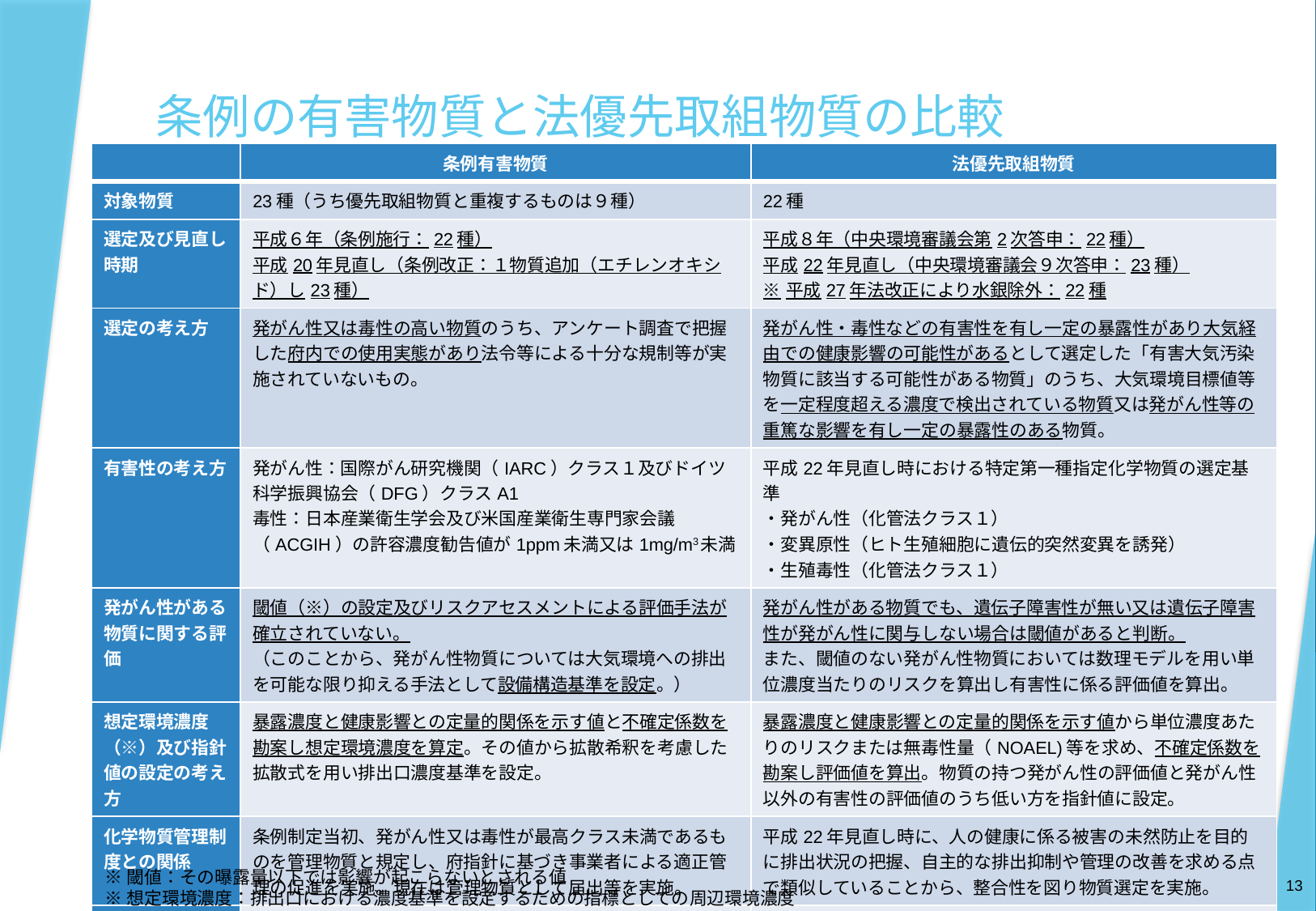

# 条例の有害物質と法優先取組物質の比較
|  | 条例有害物質 | 法優先取組物質 |
| --- | --- | --- |
| 対象物質 | 23種（うち優先取組物質と重複するものは９種） | 22種 |
| 選定及び見直し時期 | 平成６年（条例施行：22種） 平成20年見直し（条例改正：１物質追加（エチレンオキシド）し23種） | 平成８年（中央環境審議会第2次答申：22種） 平成22年見直し（中央環境審議会９次答申：23種） ※平成27年法改正により水銀除外：22種 |
| 選定の考え方 | 発がん性又は毒性の高い物質のうち、アンケート調査で把握した府内での使用実態があり法令等による十分な規制等が実施されていないもの。 | 発がん性・毒性などの有害性を有し一定の暴露性があり大気経由での健康影響の可能性があるとして選定した「有害大気汚染物質に該当する可能性がある物質」のうち、大気環境目標値等を一定程度超える濃度で検出されている物質又は発がん性等の重篤な影響を有し一定の暴露性のある物質。 |
| 有害性の考え方 | 発がん性：国際がん研究機関（IARC）クラス１及びドイツ科学振興協会（DFG）クラスA1 毒性：日本産業衛生学会及び米国産業衛生専門家会議（ACGIH）の許容濃度勧告値が1ppm未満又は1mg/m3未満 | 平成22年見直し時における特定第一種指定化学物質の選定基準 ・発がん性（化管法クラス１） ・変異原性（ヒト生殖細胞に遺伝的突然変異を誘発） ・生殖毒性（化管法クラス１） |
| 発がん性がある物質に関する評価 | 閾値（※）の設定及びリスクアセスメントによる評価手法が確立されていない。 （このことから、発がん性物質については大気環境への排出を可能な限り抑える手法として設備構造基準を設定。） | 発がん性がある物質でも、遺伝子障害性が無い又は遺伝子障害性が発がん性に関与しない場合は閾値があると判断。 また、閾値のない発がん性物質においては数理モデルを用い単位濃度当たりのリスクを算出し有害性に係る評価値を算出。 |
| 想定環境濃度（※）及び指針値の設定の考え方 | 暴露濃度と健康影響との定量的関係を示す値と不確定係数を勘案し想定環境濃度を算定。その値から拡散希釈を考慮した拡散式を用い排出口濃度基準を設定。 | 暴露濃度と健康影響との定量的関係を示す値から単位濃度あたりのリスクまたは無毒性量（NOAEL)等を求め、不確定係数を勘案し評価値を算出。物質の持つ発がん性の評価値と発がん性以外の有害性の評価値のうち低い方を指針値に設定。 |
| 化学物質管理制度との関係 | 条例制定当初、発がん性又は毒性が最高クラス未満であるものを管理物質と規定し、府指針に基づき事業者による適正管理の促進を実施。現在は管理物質として届出等を実施。 | 平成22年見直し時に、人の健康に係る被害の未然防止を目的に排出状況の把握、自主的な排出抑制や管理の改善を求める点で類似していることから、整合性を図り物質選定を実施。 |
| 府による大気環境モニタリング | 15種（優先取組物質9種、国指針に基づく実施１種、環農水研独自実施5種） | 22種（国指針等に基づく実施。） |
| 環境目標値 | － | 環境基準：５種、指針値：11種 |

13
※閾値：その曝露量以下では影響が起こらないとされる値
※想定環境濃度：排出口における濃度基準を設定するための指標としての周辺環境濃度